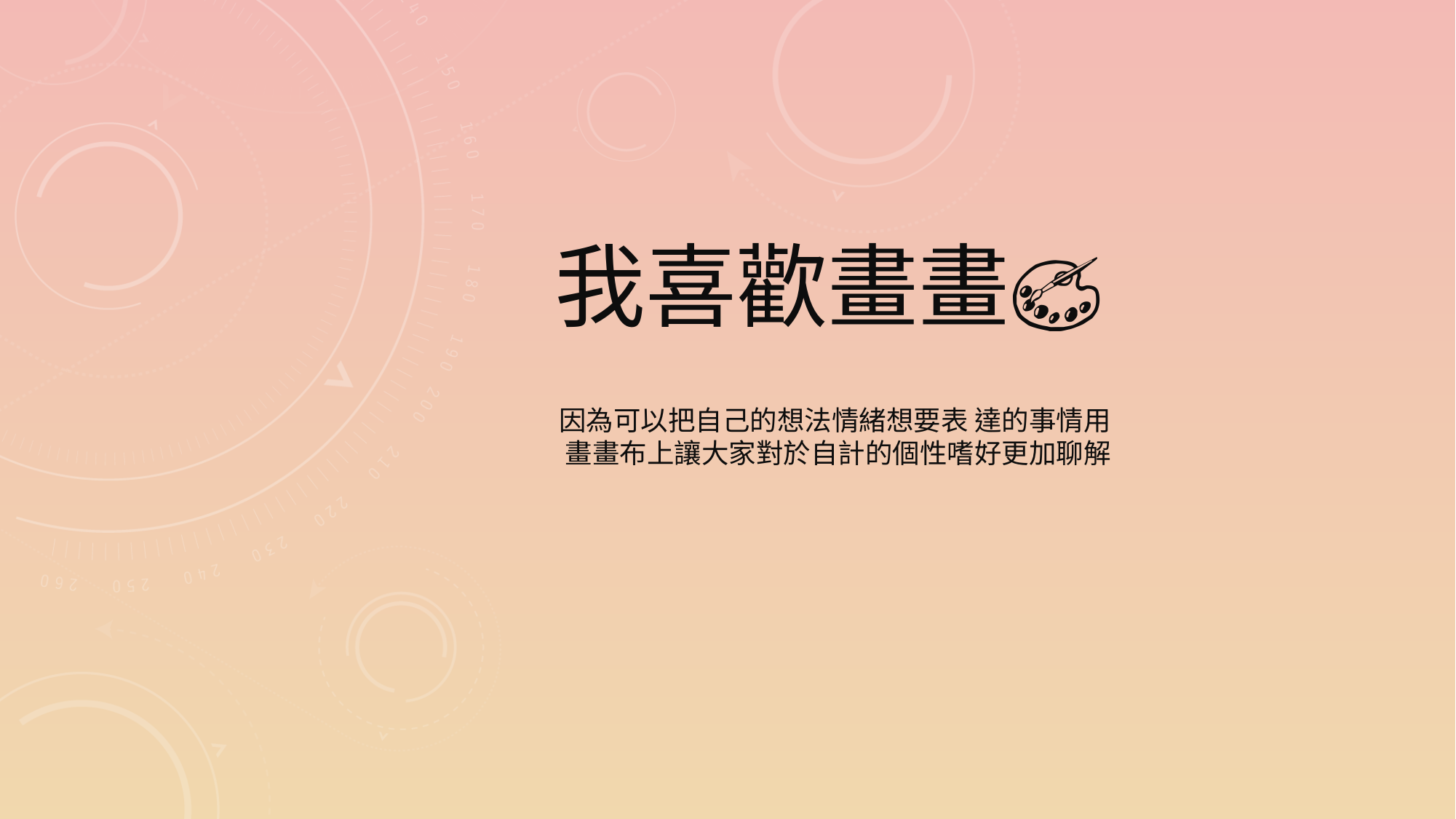

# 我喜歡畫畫🎨
因為可以把自己的想法情緒想要表 達的事情用畫畫布上讓大家對於自計的個性嗜好更加聊解